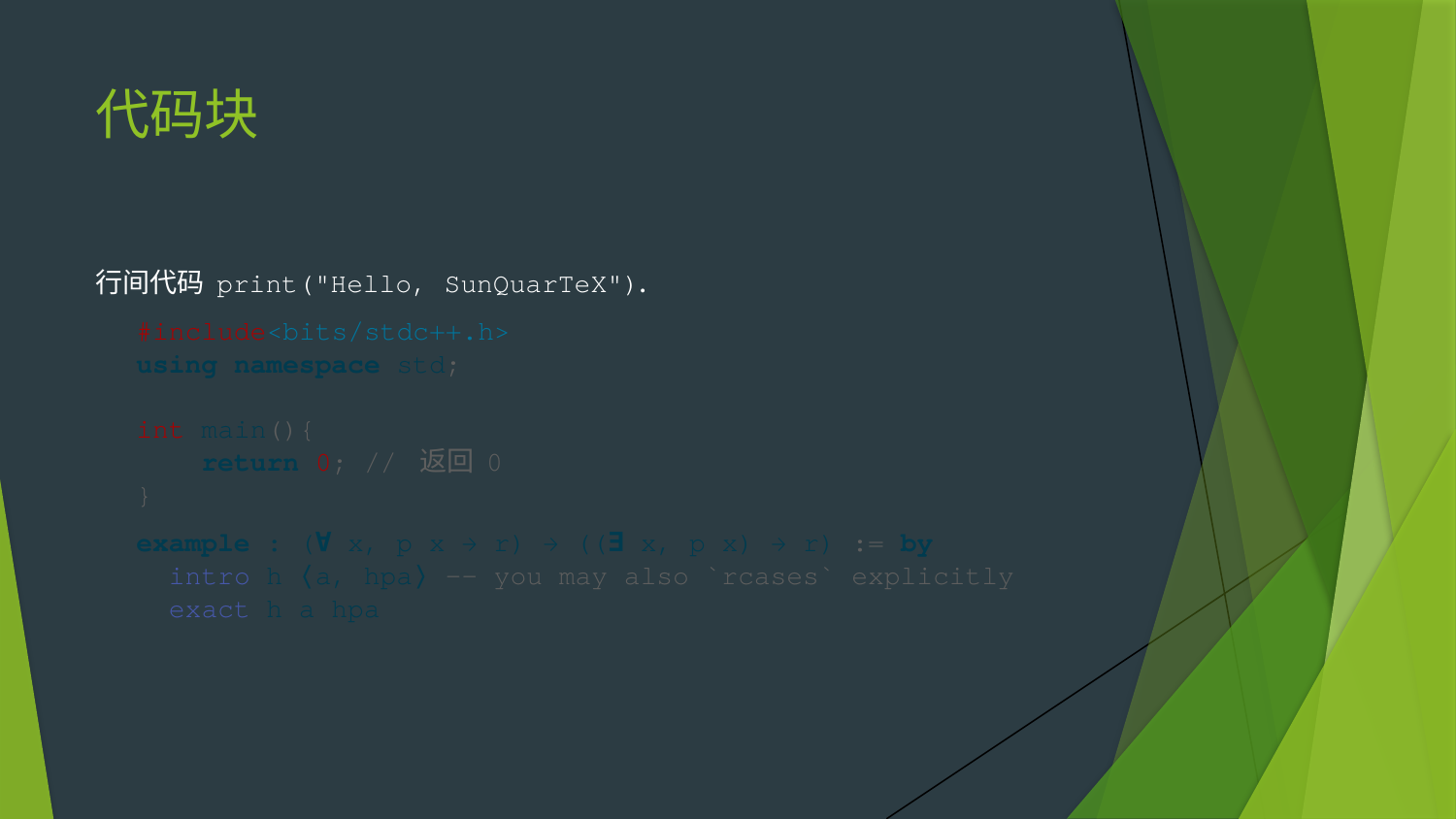

# 代码块
行间代码 print("Hello, SunQuarTeX").
#include<bits/stdc++.h>
using namespace std;
int main(){
    return 0; // 返回 0
}
example : (∀ x, p x → r) → ((∃ x, p x) → r) := by
  intro h ⟨a, hpa⟩ -- you may also `rcases` explicitly
  exact h a hpa